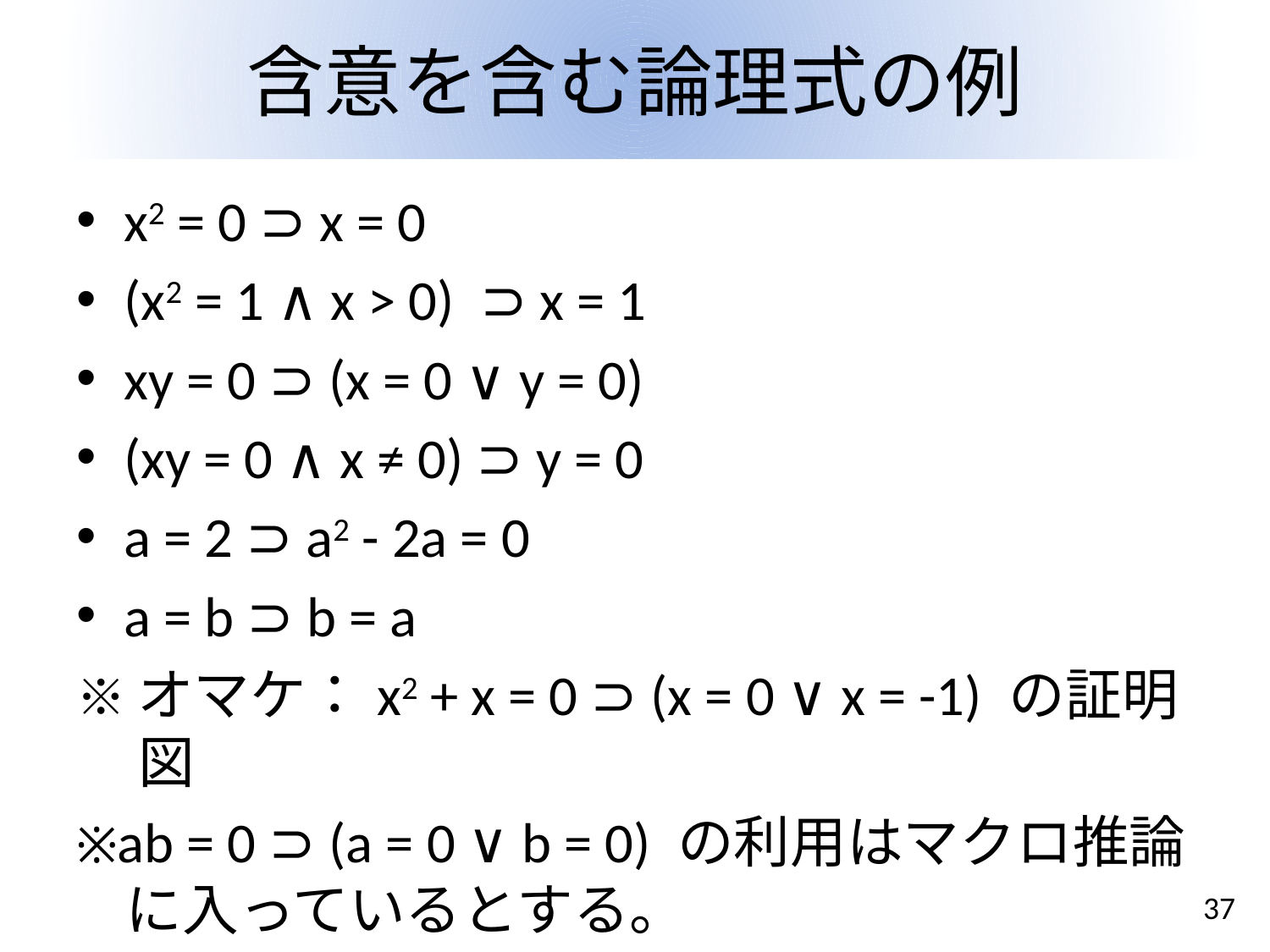

# 含意を含む論理式の例
x2 = 0 ⊃ x = 0
(x2 = 1 ∧ x > 0)  ⊃ x = 1
xy = 0 ⊃ (x = 0 ∨ y = 0)
(xy = 0 ∧ x ≠ 0) ⊃ y = 0
a = 2 ⊃ a2 - 2a = 0
a = b ⊃ b = a
※オマケ：x2 + x = 0 ⊃ (x = 0 ∨ x = -1) の証明図
※ab = 0 ⊃ (a = 0 ∨ b = 0) の利用はマクロ推論に入っているとする。

37